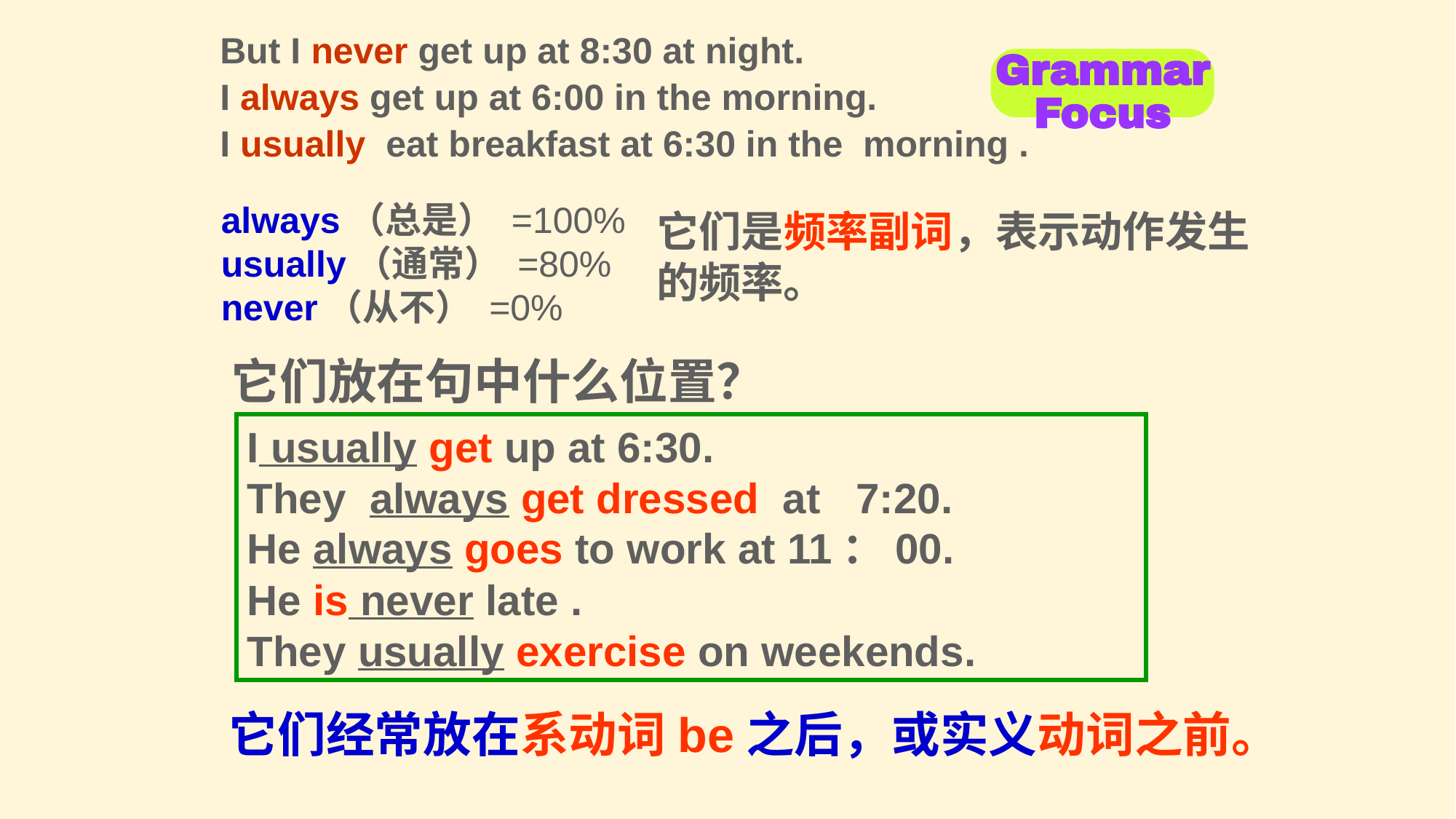

But I never get up at 8:30 at night.
I always get up at 6:00 in the morning.
I usually  eat breakfast at 6:30 in the  morning .
Grammar
Focus

always（总是） =100%
usually（通常） =80%
never（从不） =0%
它们是频率副词，表示动作发生的频率。
它们放在句中什么位置？
I usually get up at 6:30.
They  always get dressed  at   7:20.
He always goes to work at 11：00.
He is never late .
They usually exercise on weekends.
它们经常放在系动词be之后，或实义动词之前。